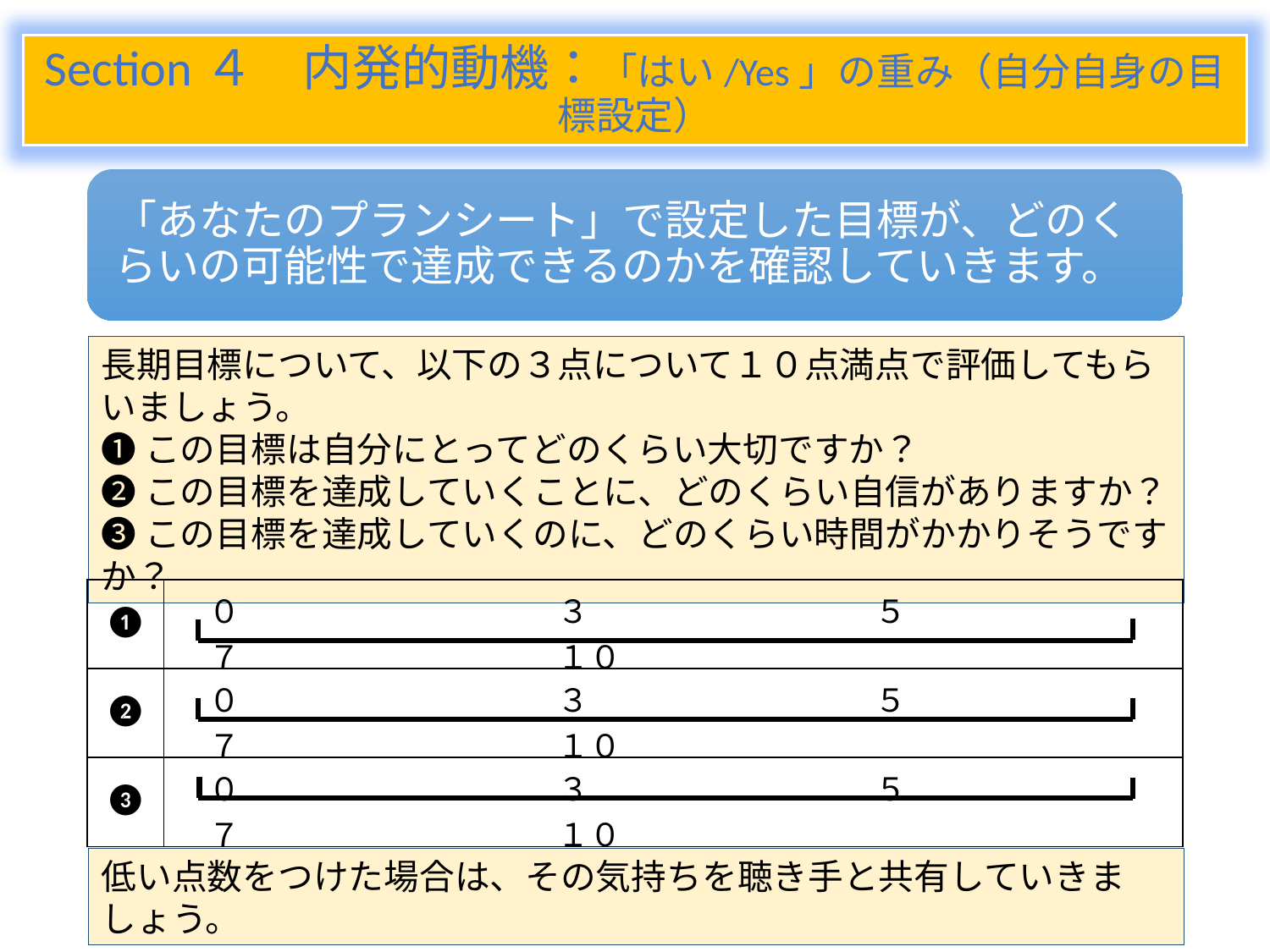

Section４　内発的動機：「はい/Yes」の重み（自分自身の目標設定）
「あなたのプランシート」で設定した目標が、どのくらいの可能性で達成できるのかを確認していきます。
長期目標について、以下の３点について１０点満点で評価してもらいましょう。
❶この目標は自分にとってどのくらい大切ですか？
❷この目標を達成していくことに、どのくらい自信がありますか？
❸この目標を達成していくのに、どのくらい時間がかかりそうですか？
| ❶ | ０　　　　　　　　　　３　　　　　　　　　５　　　　　　　　　７　　　　　　　　　　１０ |
| --- | --- |
| ❷ | ０　　　　　　　　　　３　　　　　　　　　５　　　　　　　　　７　　　　　　　　　　１０ |
| ❸ | ０　　　　　　　　　　３　　　　　　　　　５　　　　　　　　　７　　　　　　　　　　１０ |
低い点数をつけた場合は、その気持ちを聴き手と共有していきましょう。
32